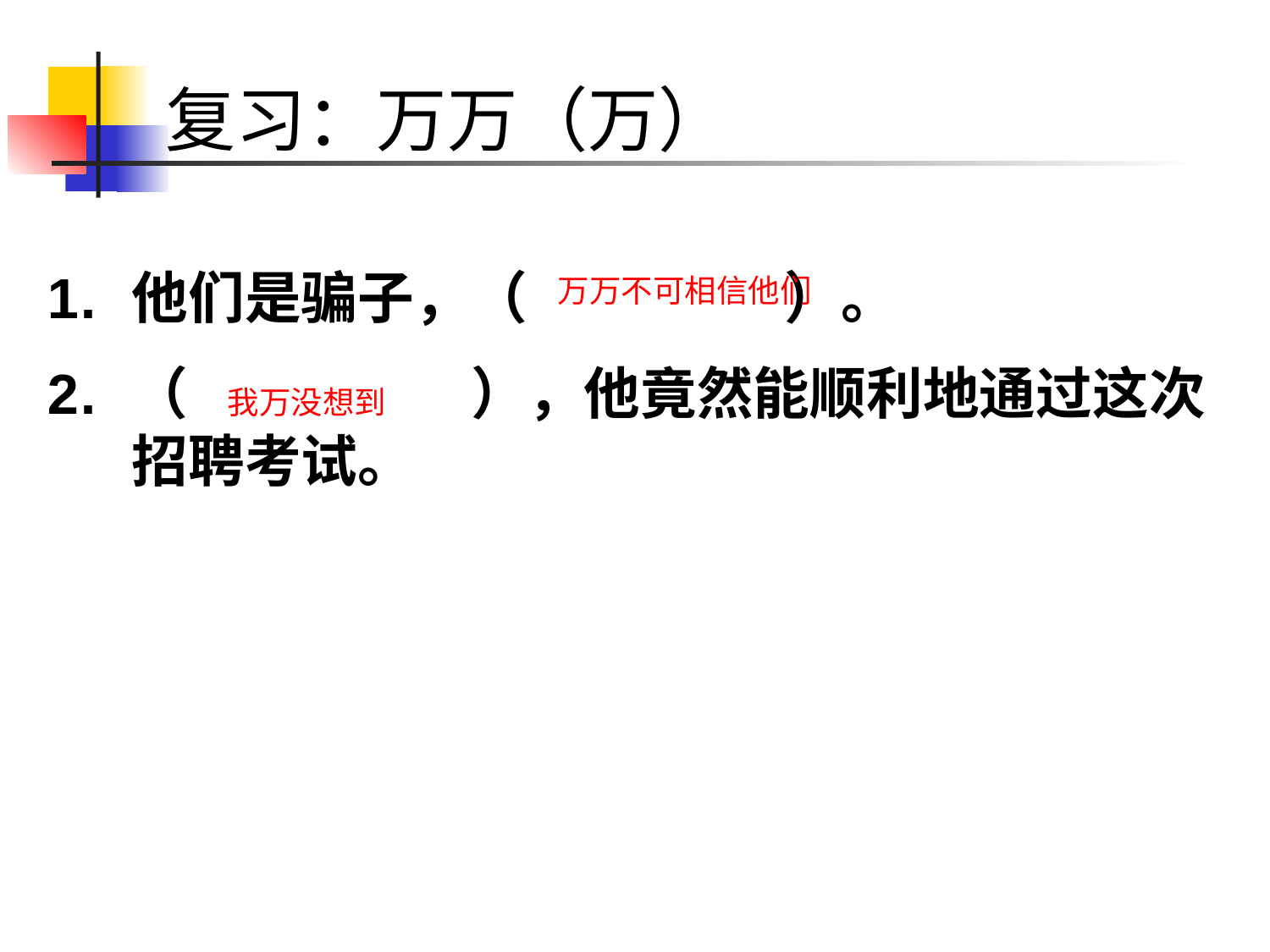

# 复习：万万（万）
他们是骗子，（                    ）。
（                      ），他竟然能顺利地通过这次招聘考试。

万万不可相信他们
我万没想到